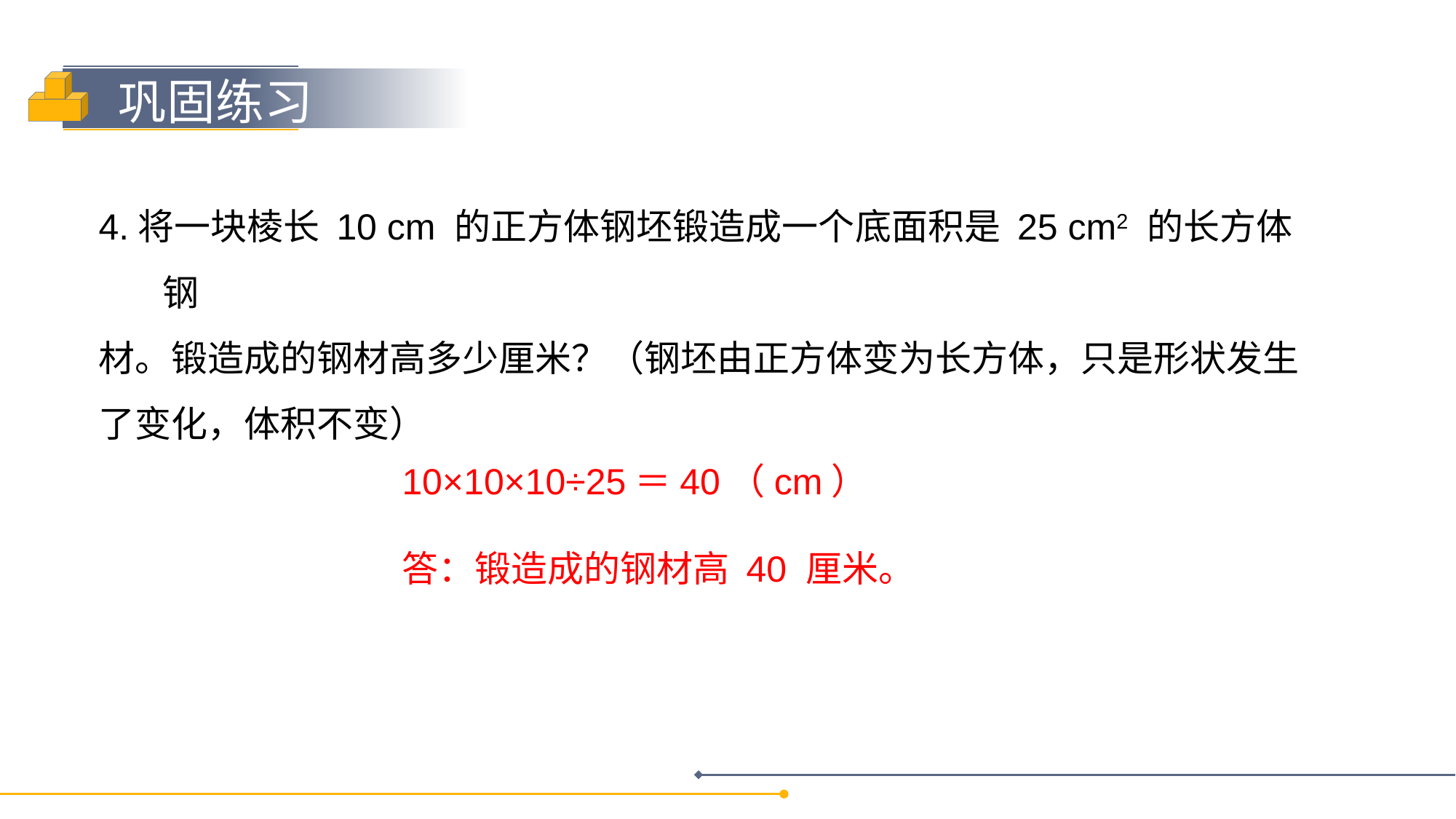

4.将一块棱长 10 cm 的正方体钢坯锻造成一个底面积是 25 cm2 的长方体钢
材。锻造成的钢材高多少厘米？（钢坯由正方体变为长方体，只是形状发生
了变化，体积不变）
10×10×10÷25＝40（cm）
答：锻造成的钢材高 40 厘米。